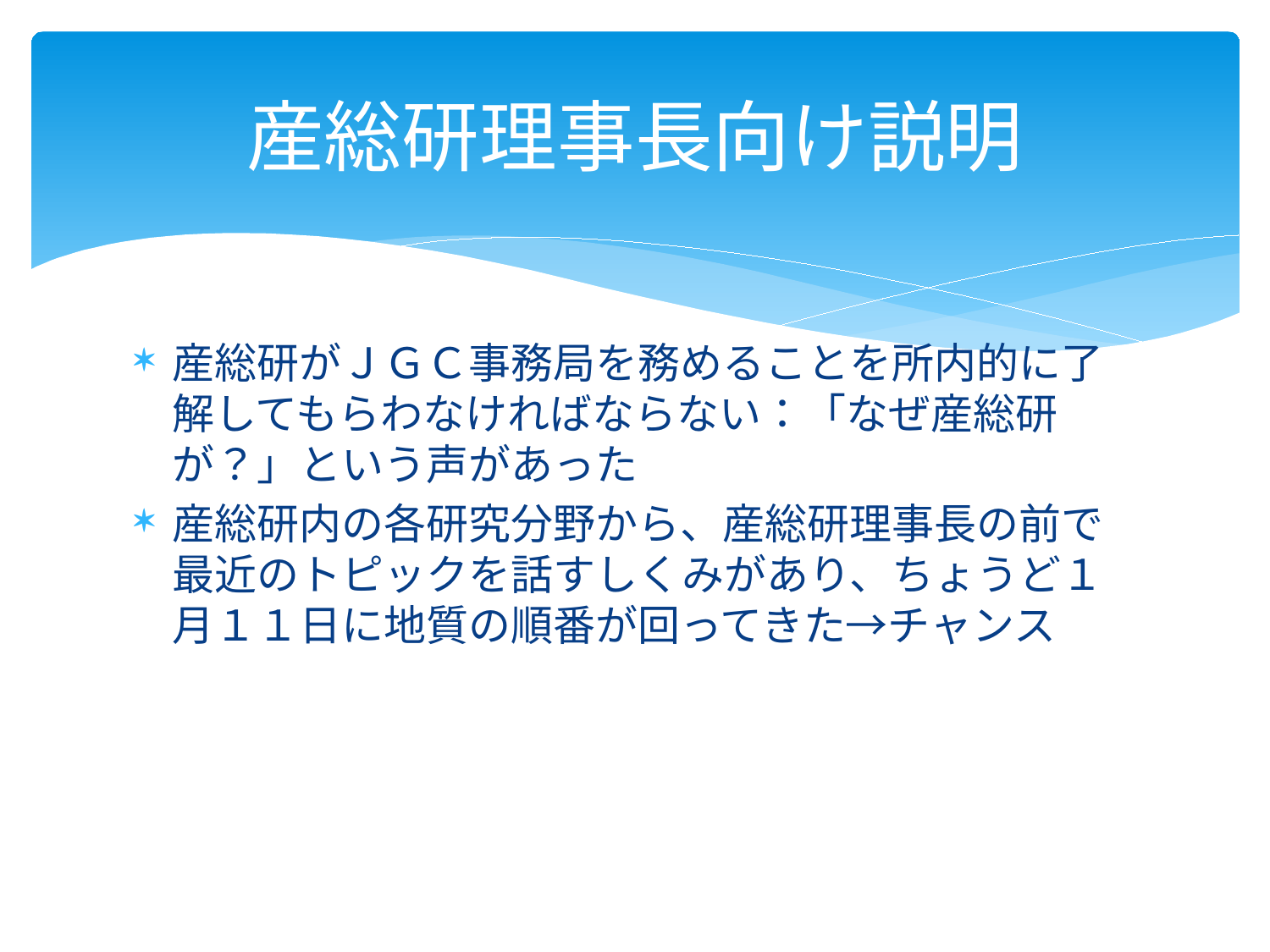

# 産総研理事長向け説明
産総研がＪＧＣ事務局を務めることを所内的に了解してもらわなければならない：「なぜ産総研が？」という声があった
産総研内の各研究分野から、産総研理事長の前で最近のトピックを話すしくみがあり、ちょうど１月１１日に地質の順番が回ってきた→チャンス